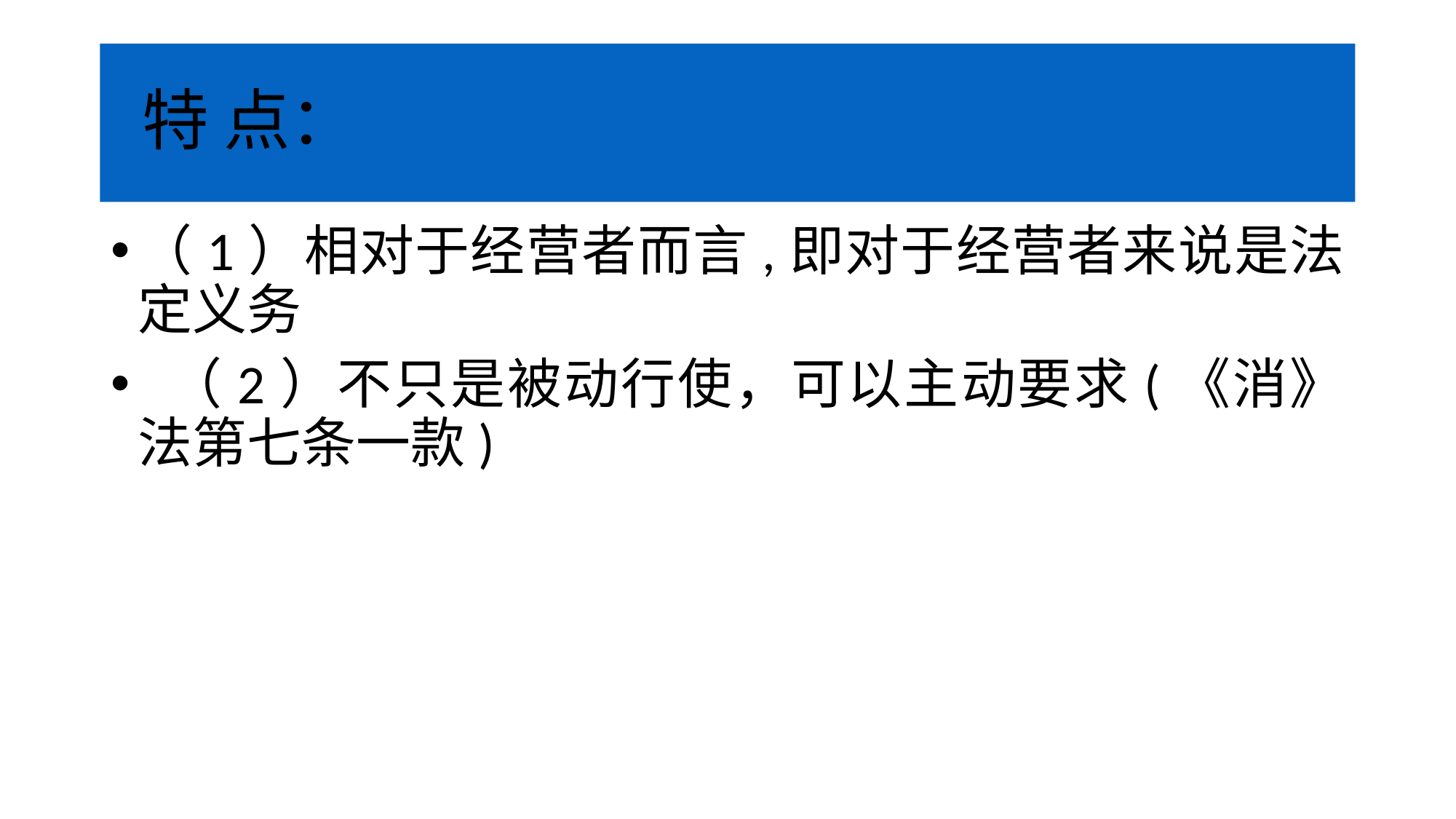

# 特 点：
（1）相对于经营者而言,即对于经营者来说是法定义务
 （2）不只是被动行使，可以主动要求(《消》法第七条一款)

12